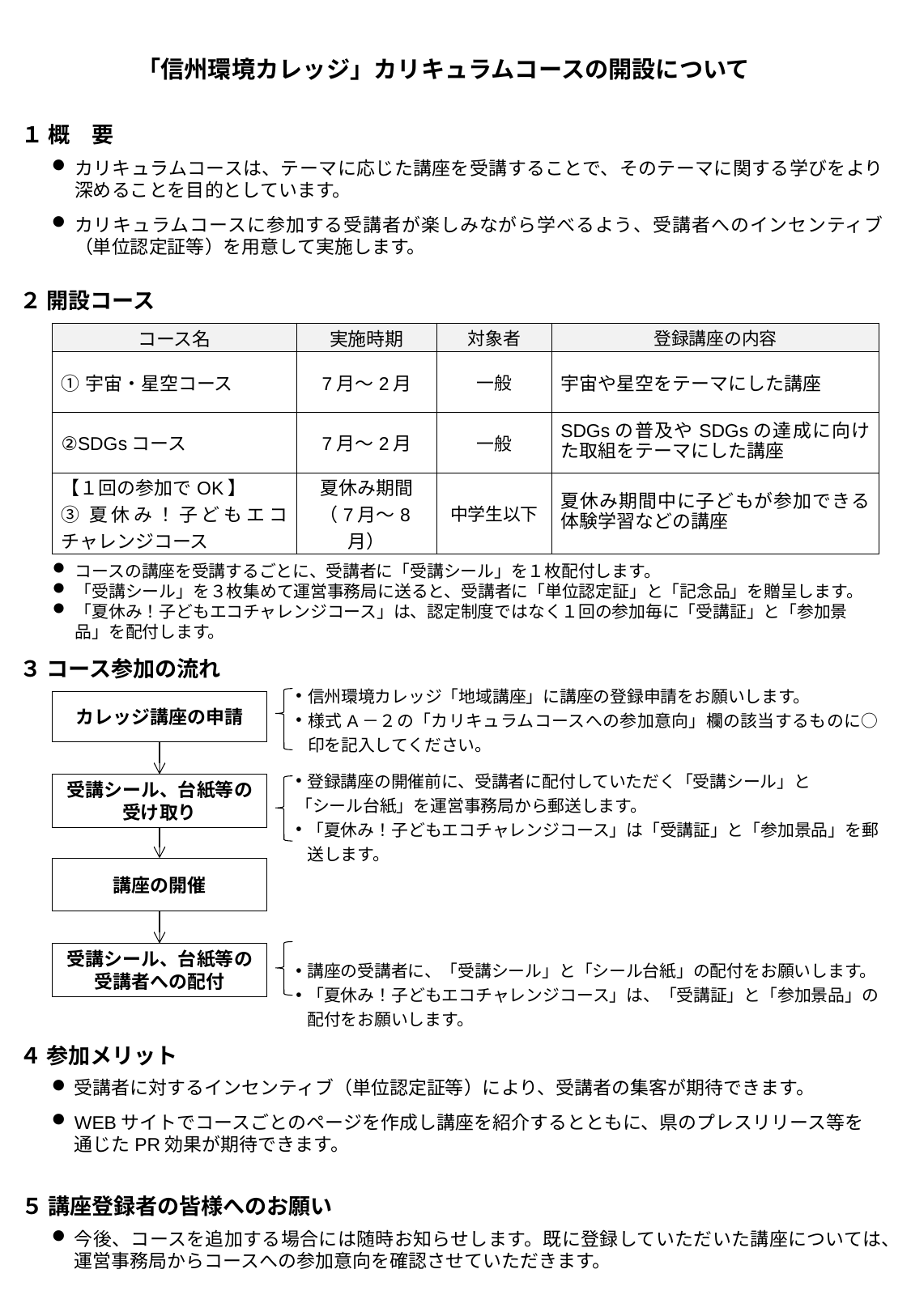

「信州環境カレッジ」カリキュラムコースの開設について
１ 概　要
カリキュラムコースは、テーマに応じた講座を受講することで、そのテーマに関する学びをより深めることを目的としています。

カリキュラムコースに参加する受講者が楽しみながら学べるよう、受講者へのインセンティブ（単位認定証等）を用意して実施します。
２ 開設コース
| コース名 | 実施時期 | 対象者 | 登録講座の内容 |
| --- | --- | --- | --- |
| ①宇宙・星空コース | 7月～2月 | 一般 | 宇宙や星空をテーマにした講座 |
| ②SDGsコース | 7月～2月 | 一般 | SDGsの普及やSDGsの達成に向けた取組をテーマにした講座 |
| 【１回の参加でOK】 ③夏休み！子どもエコチャレンジコース | 夏休み期間 （7月～8月） | 中学生以下 | 夏休み期間中に子どもが参加できる体験学習などの講座 |
コースの講座を受講するごとに、受講者に「受講シール」を１枚配付します。
「受講シール」を３枚集めて運営事務局に送ると、受講者に「単位認定証」と「記念品」を贈呈します。
「夏休み！子どもエコチャレンジコース」は、認定制度ではなく１回の参加毎に「受講証」と「参加景品」を配付します。
３ コース参加の流れ
|  | 信州環境カレッジ「地域講座」に講座の登録申請をお願いします。 様式A－２の「カリキュラムコースへの参加意向」欄の該当するものに○印を記入してください。 |
| --- | --- |
|  | 登録講座の開催前に、受講者に配付していただく「受講シール」と 「シール台紙」を運営事務局から郵送します。 「夏休み！子どもエコチャレンジコース」は「受講証」と「参加景品」を郵送します。 |
|  |  |
|  | 講座の受講者に、「受講シール」と「シール台紙」の配付をお願いします。 「夏休み！子どもエコチャレンジコース」は、「受講証」と「参加景品」の配付をお願いします。 |

カレッジ講座の申請
受講シール、台紙等の
受け取り
講座の開催
受講シール、台紙等の
受講者への配付

４ 参加メリット
受講者に対するインセンティブ（単位認定証等）により、受講者の集客が期待できます。

WEBサイトでコースごとのページを作成し講座を紹介するとともに、県のプレスリリース等を　通じたPR効果が期待できます。
５ 講座登録者の皆様へのお願い
今後、コースを追加する場合には随時お知らせします。既に登録していただいた講座については、運営事務局からコースへの参加意向を確認させていただきます。